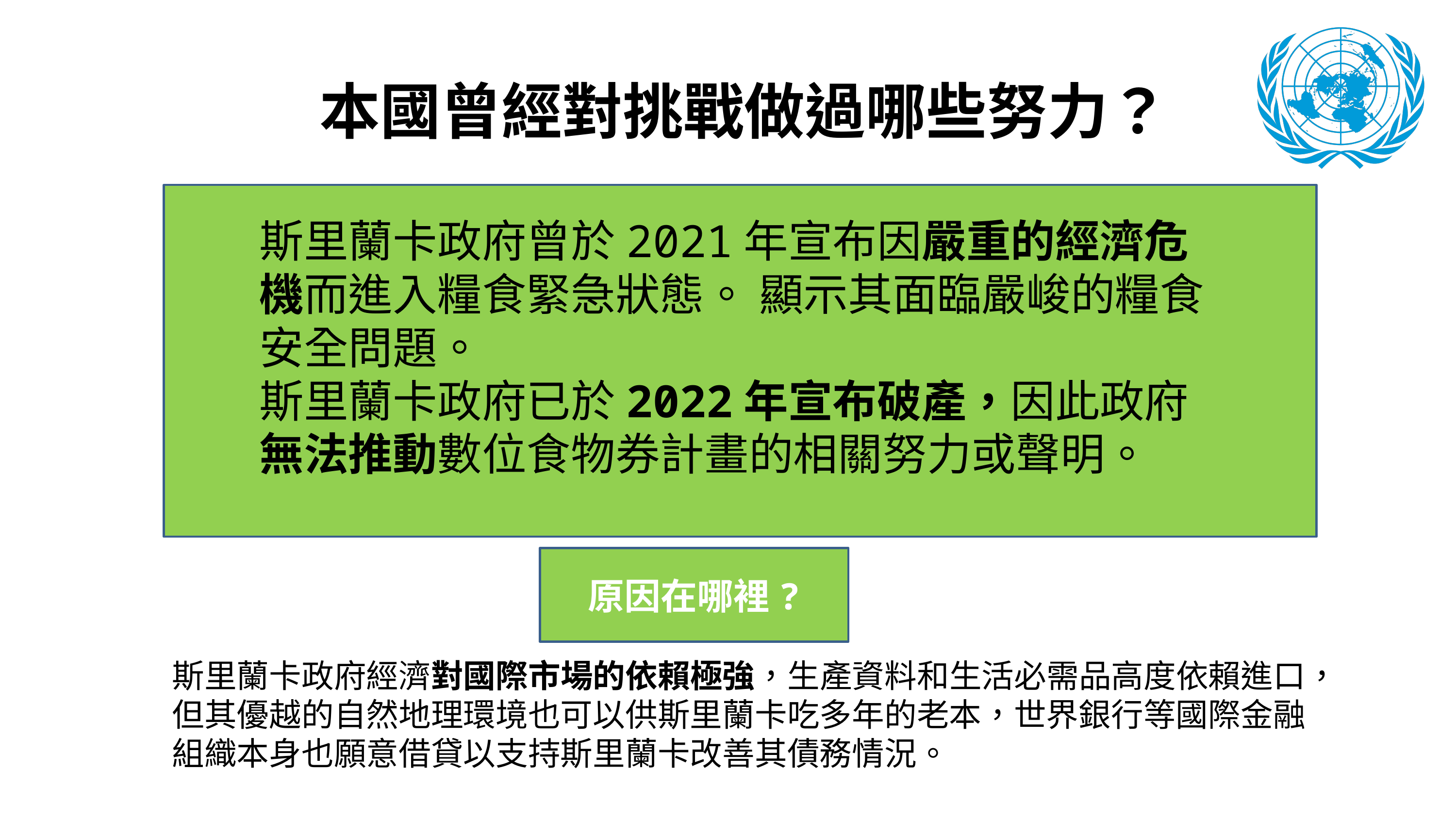

本國曾經對挑戰做過哪些努力？

斯里蘭卡政府曾於2021年宣布因嚴重的經濟危機而進入糧食緊急狀態。 顯示其面臨嚴峻的糧食安全問題。
斯里蘭卡政府已於2022年宣布破產，因此政府無法推動數位食物券計畫的相關努力或聲明。
原因在哪裡?
斯里蘭卡政府經濟對國際市場的依賴極強，生產資料和生活必需品高度依賴進口，但其優越的自然地理環境也可以供斯里蘭卡吃多年的老本，世界銀行等國際金融組織本身也願意借貸以支持斯里蘭卡改善其債務情況。